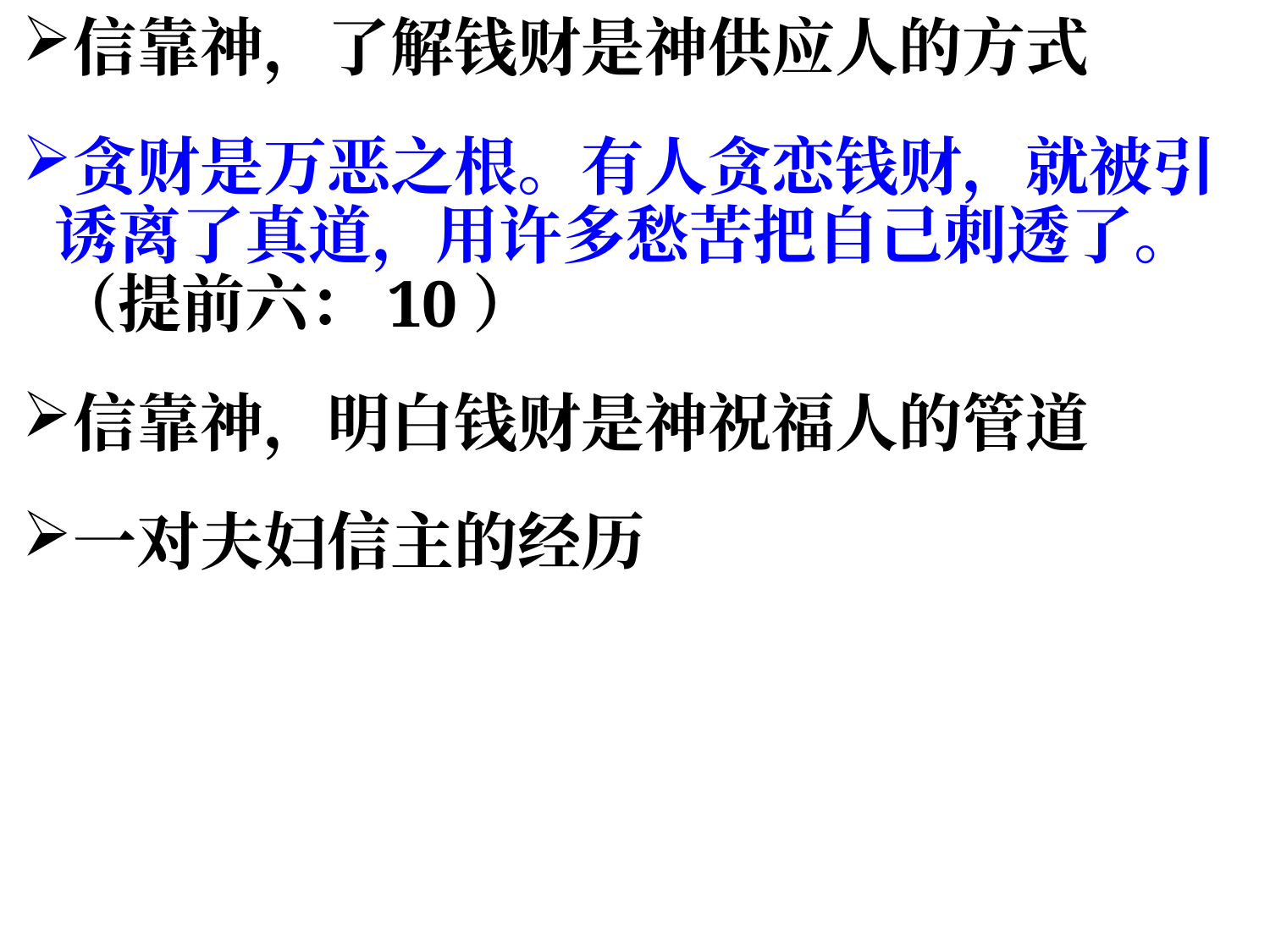

信靠神，了解钱财是神供应人的方式

贪财是万恶之根。有人贪恋钱财，就被引诱离了真道，用许多愁苦把自己刺透了。（提前六：10）

信靠神，明白钱财是神祝福人的管道

一对夫妇信主的经历